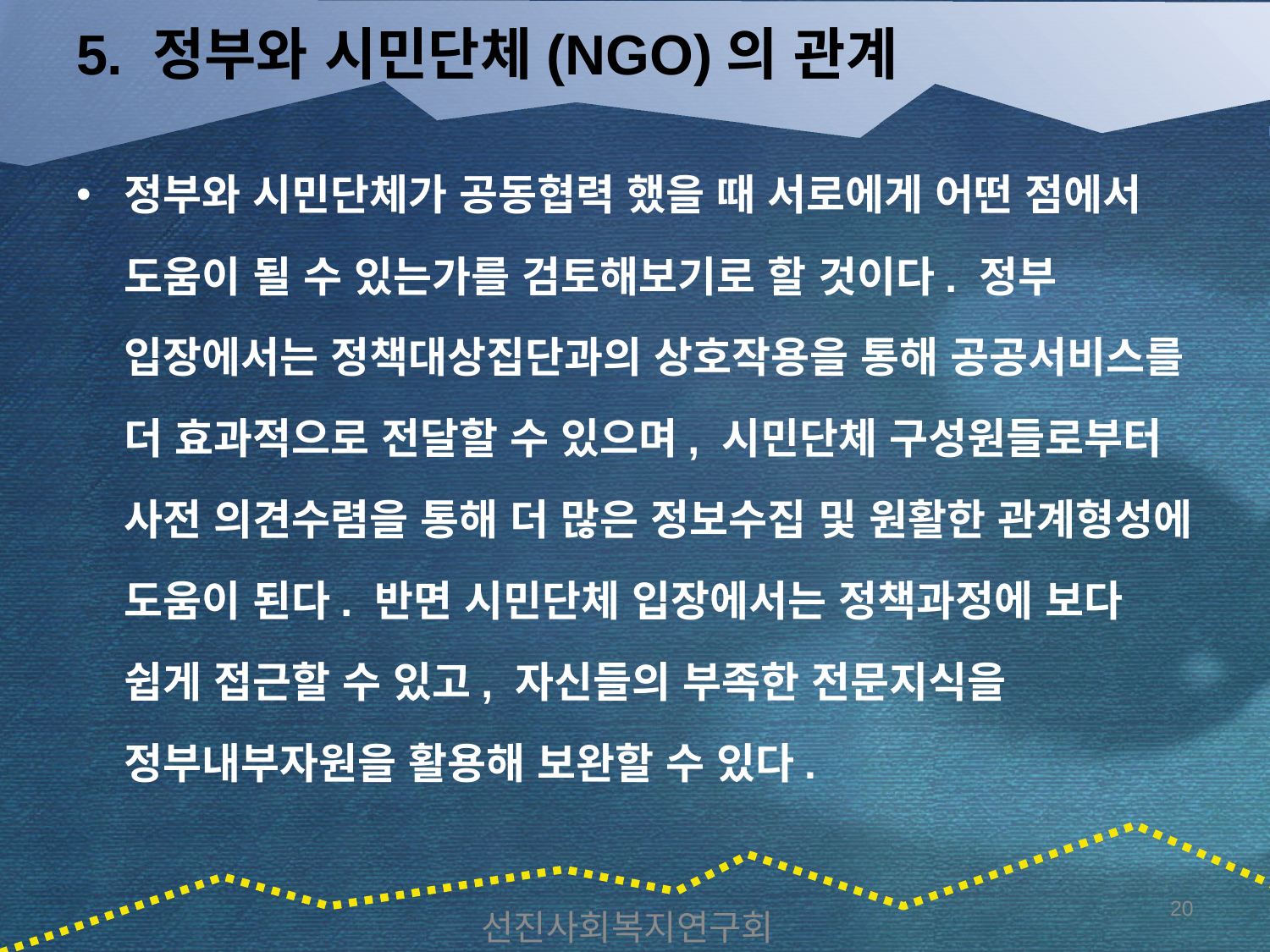

# 5. 정부와 시민단체(NGO)의 관계
정부와 시민단체가 공동협력 했을 때 서로에게 어떤 점에서 도움이 될 수 있는가를 검토해보기로 할 것이다. 정부 입장에서는 정책대상집단과의 상호작용을 통해 공공서비스를 더 효과적으로 전달할 수 있으며, 시민단체 구성원들로부터 사전 의견수렴을 통해 더 많은 정보수집 및 원활한 관계형성에 도움이 된다. 반면 시민단체 입장에서는 정책과정에 보다 쉽게 접근할 수 있고, 자신들의 부족한 전문지식을 정부내부자원을 활용해 보완할 수 있다.
20
선진사회복지연구회